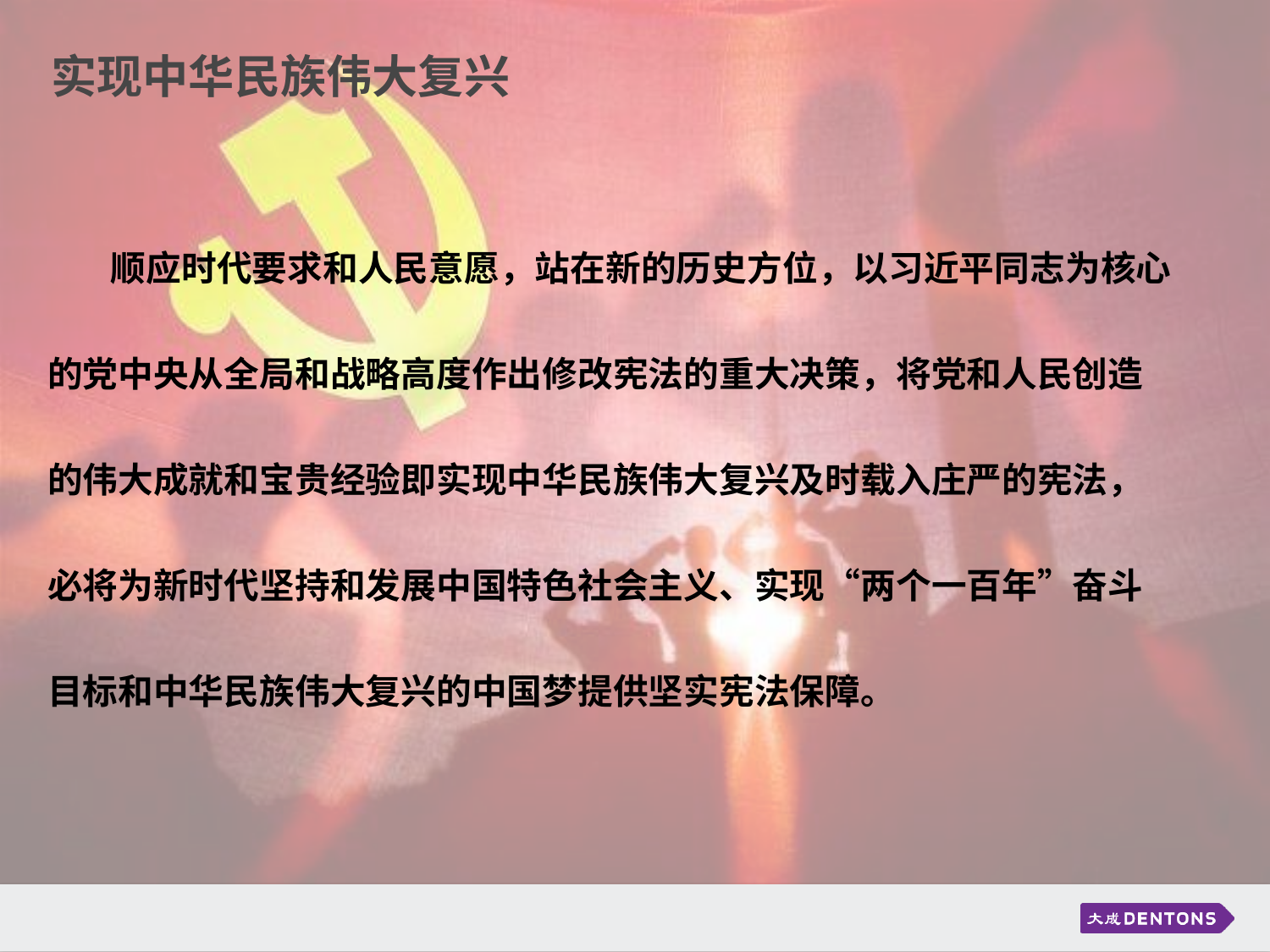

# 实现中华民族伟大复兴
       顺应时代要求和人民意愿，站在新的历史方位，以习近平同志为核心的党中央从全局和战略高度作出修改宪法的重大决策，将党和人民创造的伟大成就和宝贵经验即实现中华民族伟大复兴及时载入庄严的宪法，必将为新时代坚持和发展中国特色社会主义、实现“两个一百年”奋斗目标和中华民族伟大复兴的中国梦提供坚实宪法保障。